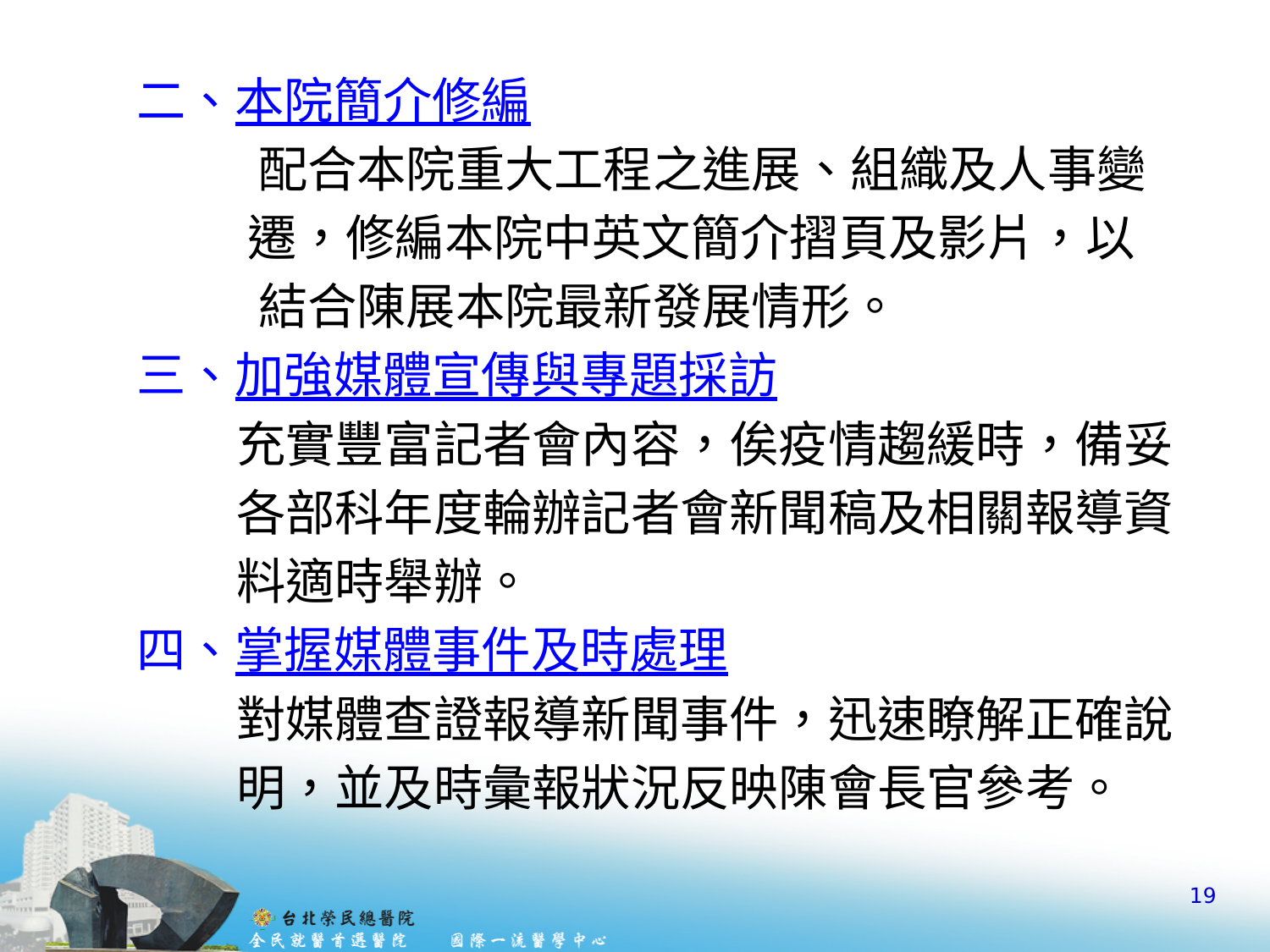

二、本院簡介修編
          配合本院重大工程之進展、組織及人事變
         遷，修編本院中英文簡介摺頁及影片，以
          結合陳展本院最新發展情形。
三、加強媒體宣傳與專題採訪
        充實豐富記者會內容，俟疫情趨緩時，備妥
        各部科年度輪辦記者會新聞稿及相關報導資
        料適時舉辦。
四、掌握媒體事件及時處理
        對媒體查證報導新聞事件，迅速瞭解正確說
        明，並及時彙報狀況反映陳會長官參考。

19